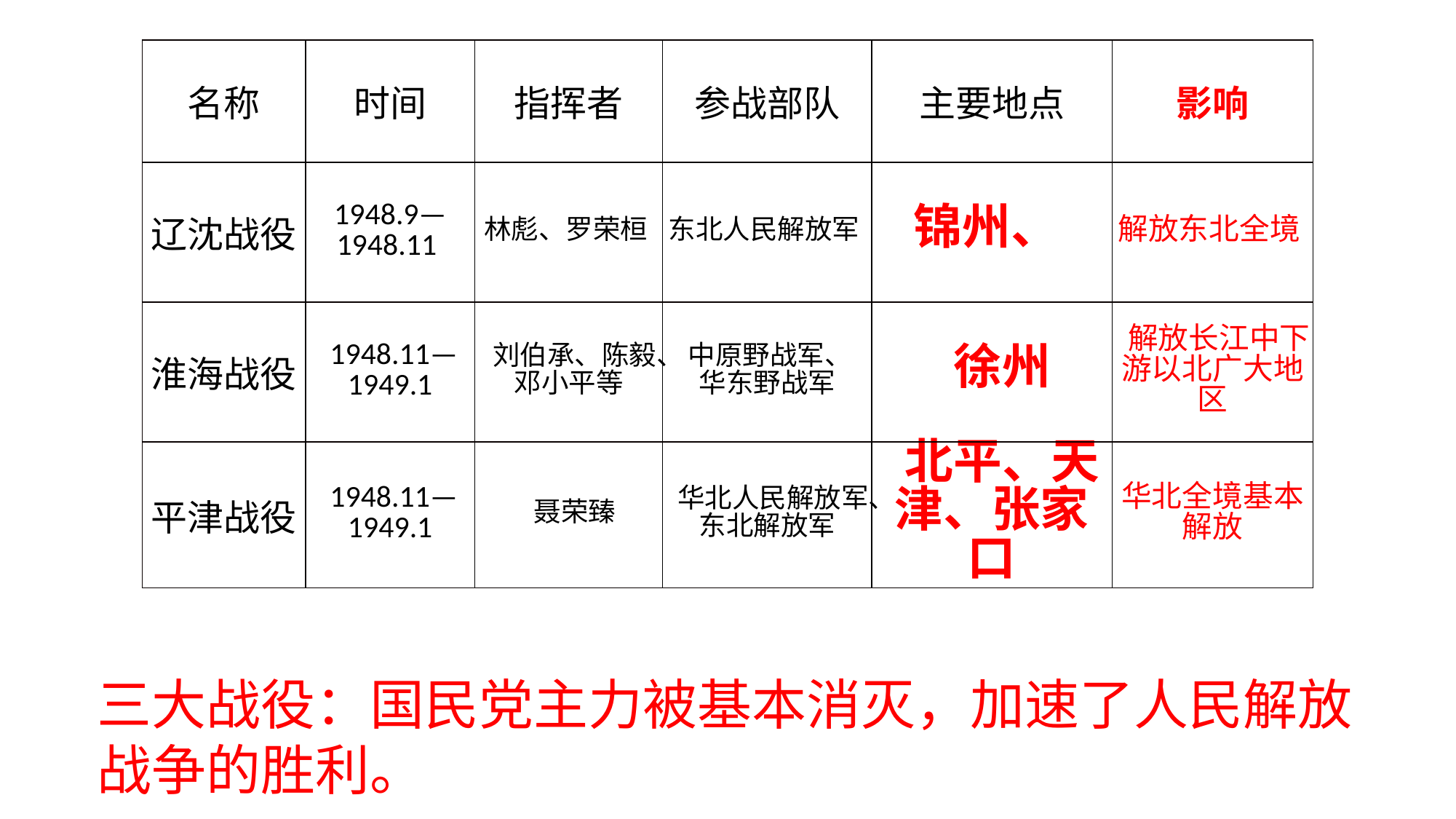

| 名称 | 时间 | 指挥者 | 参战部队 | 主要地点 | 影响 |
| --- | --- | --- | --- | --- | --- |
| 辽沈战役 | 1948.9—1948.11 | 林彪、罗荣桓 | 东北人民解放军 | 锦州、 | 解放东北全境 |
| 淮海战役 | 1948.11—1949.1 | 刘伯承、陈毅、邓小平等 | 中原野战军、 华东野战军 | 徐州 | 解放长江中下游以北广大地区 |
| 平津战役 | 1948.11—1949.1 | 聂荣臻 | 华北人民解放军、东北解放军 | 北平、天津、张家口 | 华北全境基本解放 |
|  |  |  |  |
| --- | --- | --- | --- |
|  |  |  |  |
|  |  |  |  |
三大战役：国民党主力被基本消灭，加速了人民解放战争的胜利。